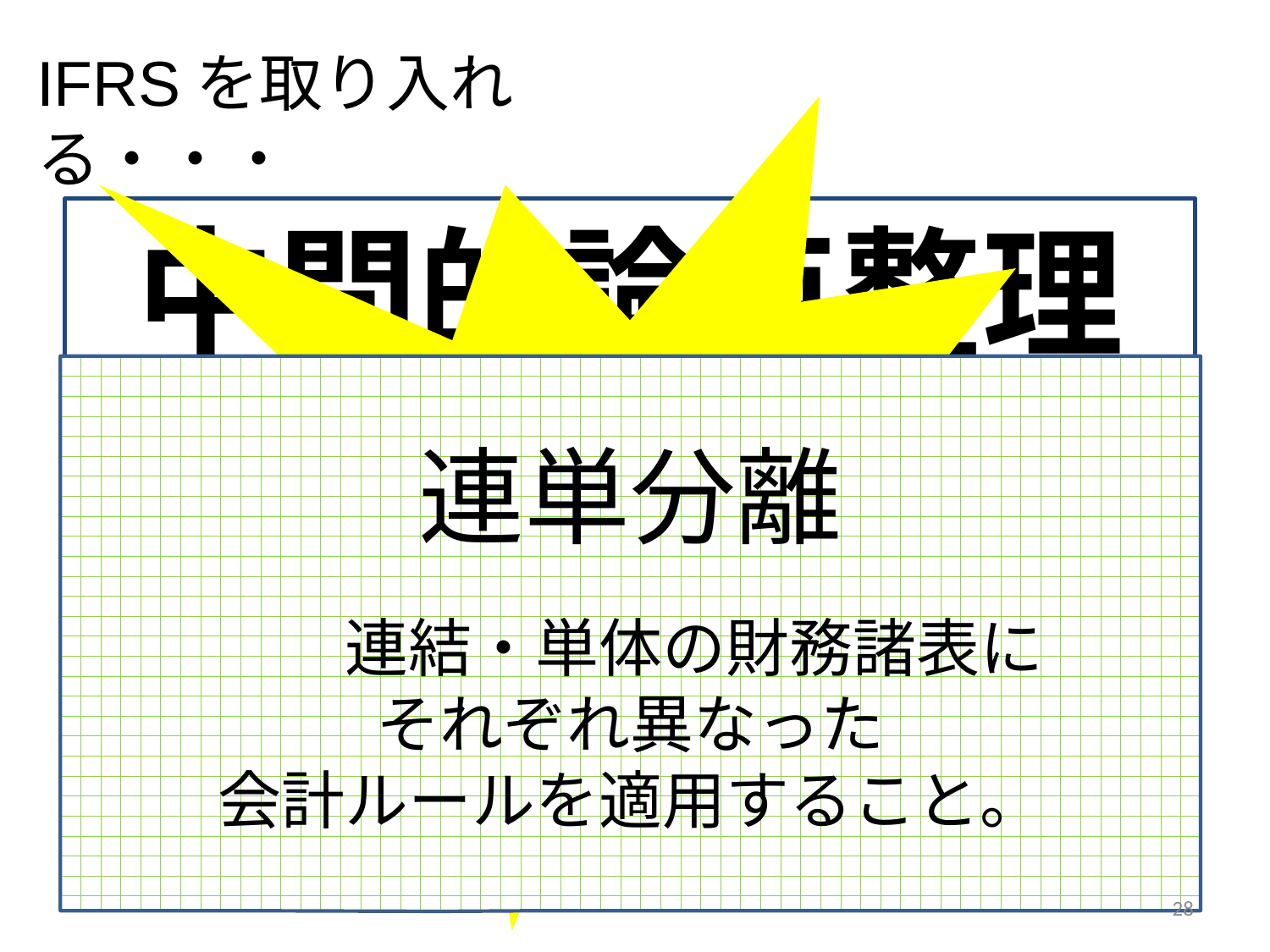

IFRSを取り入れる・・・
連単分離
中間的論点整理
連単分離

　　連結・単体の財務諸表に
それぞれ異なった
会計ルールを適用すること。
28